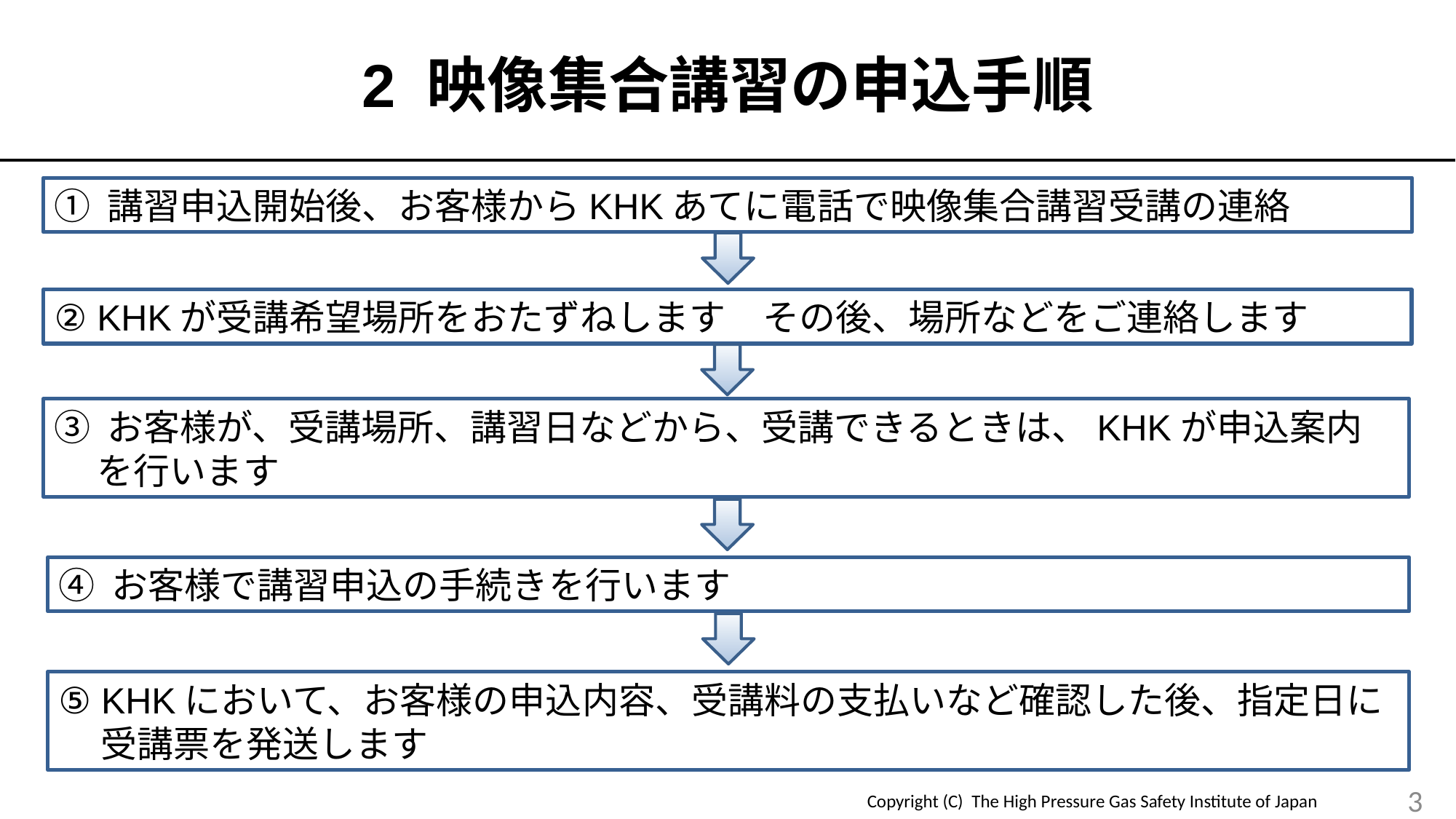

# 2 映像集合講習の申込手順
① 講習申込開始後、お客様からKHKあてに電話で映像集合講習受講の連絡

② KHKが受講希望場所をおたずねします　その後、場所などをご連絡します

③ お客様が、受講場所、講習日などから、受講できるときは、KHKが申込案内を行います

④ お客様で講習申込の手続きを行います

⑤ KHKにおいて、お客様の申込内容、受講料の支払いなど確認した後、指定日に受講票を発送します
3